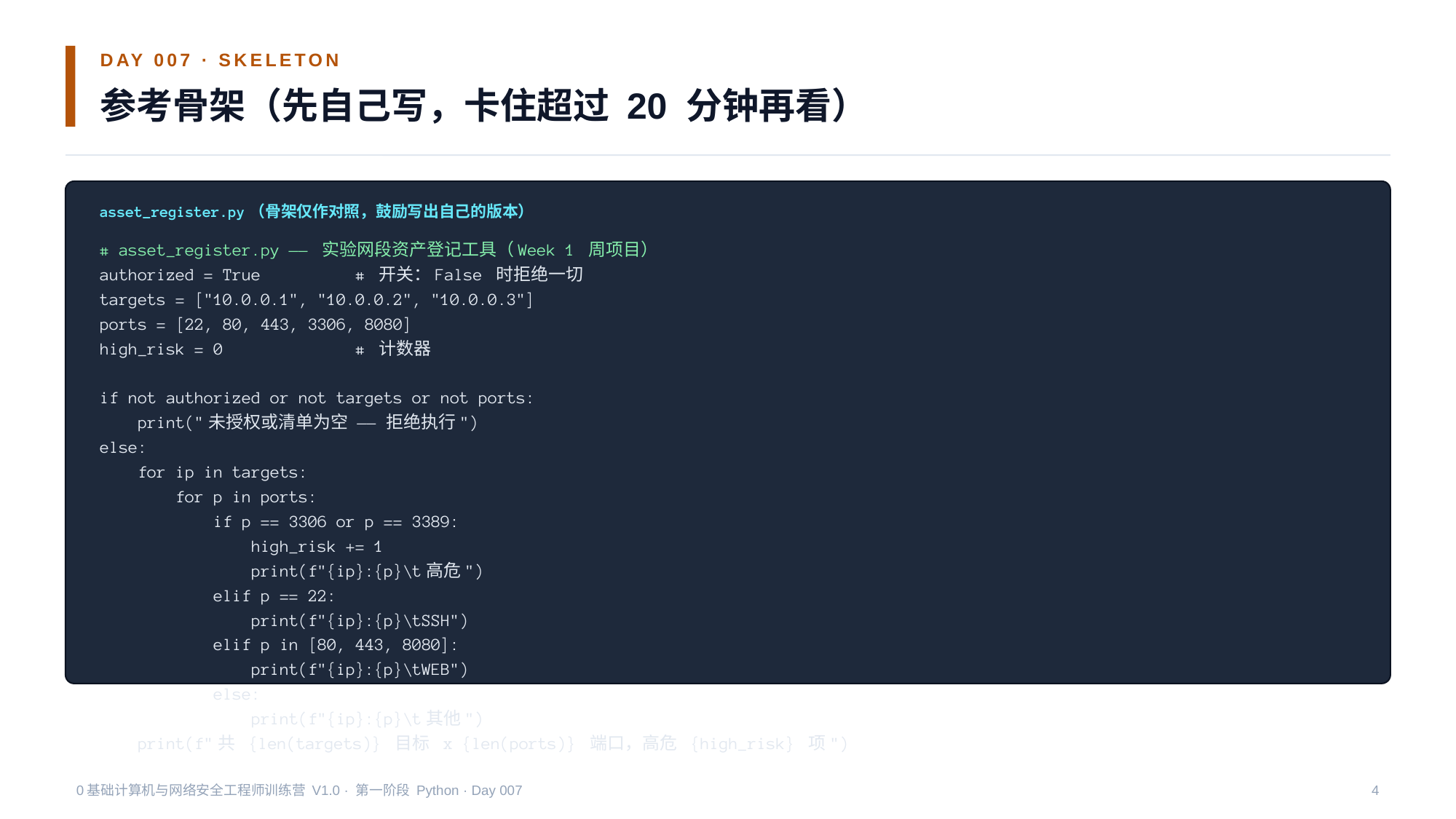

DAY 007 · SKELETON

参考骨架（先自己写，卡住超过 20 分钟再看）

asset_register.py（骨架仅作对照，鼓励写出自己的版本）
# asset_register.py —— 实验网段资产登记工具（Week 1 周项目）
authorized = True          # 开关：False 时拒绝一切
targets = ["10.0.0.1", "10.0.0.2", "10.0.0.3"]
ports = [22, 80, 443, 3306, 8080]
high_risk = 0              # 计数器

if not authorized or not targets or not ports:
    print("未授权或清单为空 —— 拒绝执行")
else:
    for ip in targets:
        for p in ports:
            if p == 3306 or p == 3389:
                high_risk += 1
                print(f"{ip}:{p}\t高危")
            elif p == 22:
                print(f"{ip}:{p}\tSSH")
            elif p in [80, 443, 8080]:
                print(f"{ip}:{p}\tWEB")
            else:
                print(f"{ip}:{p}\t其他")
    print(f"共 {len(targets)} 目标 x {len(ports)} 端口，高危 {high_risk} 项")

0基础计算机与网络安全工程师训练营 V1.0 · 第一阶段 Python · Day 007
4